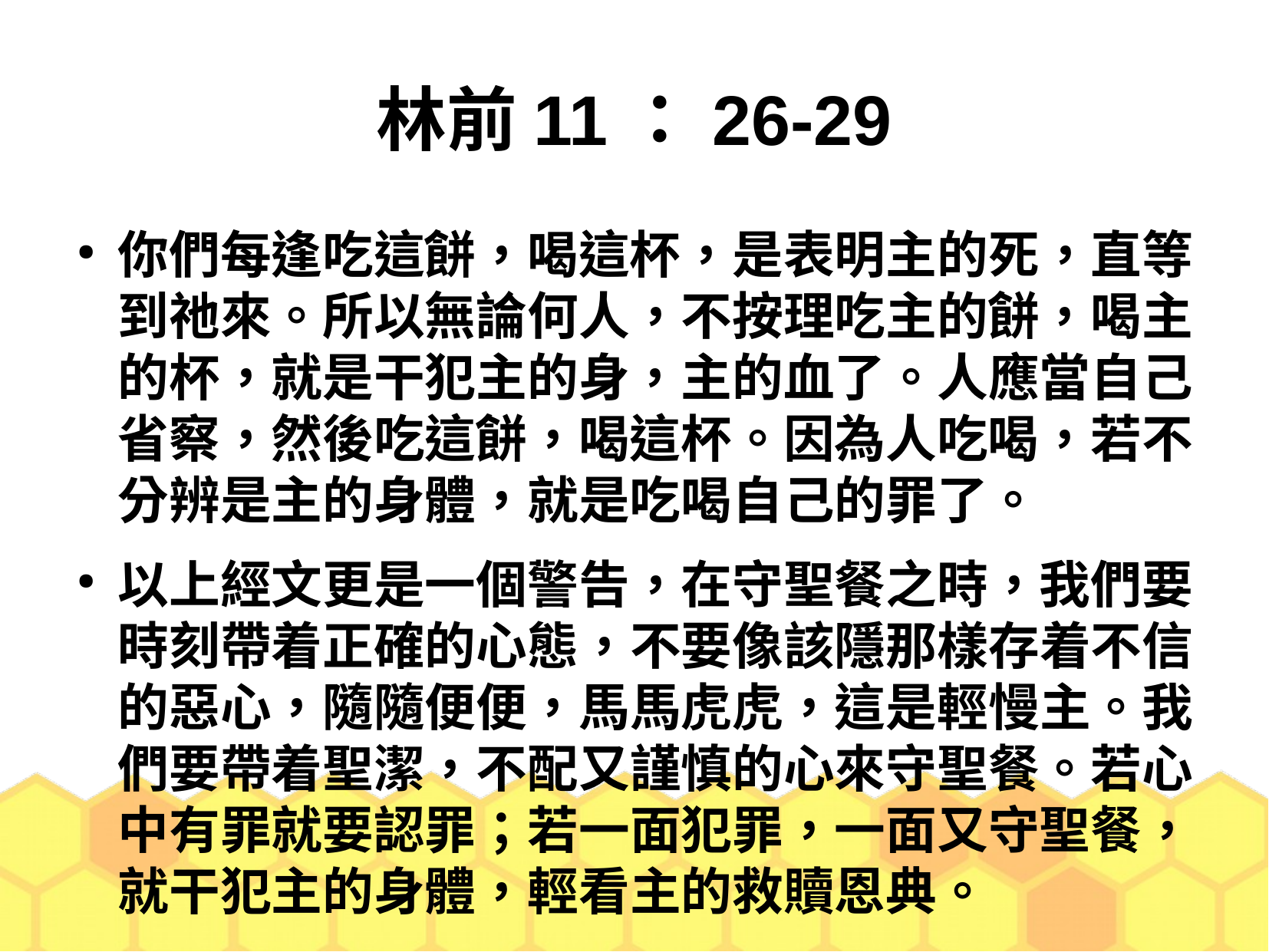

林前11：26-29
你們每逢吃這餅，喝這杯，是表明主的死，直等到祂來。所以無論何人，不按理吃主的餅，喝主的杯，就是干犯主的身，主的血了。人應當自己省察，然後吃這餅，喝這杯。因為人吃喝，若不分辨是主的身體，就是吃喝自己的罪了。
以上經文更是一個警告，在守聖餐之時，我們要時刻帶着正確的心態，不要像該隱那樣存着不信的惡心，隨隨便便，馬馬虎虎，這是輕慢主。我們要帶着聖潔，不配又謹慎的心來守聖餐。若心中有罪就要認罪；若一面犯罪，一面又守聖餐，就干犯主的身體，輕看主的救贖恩典。